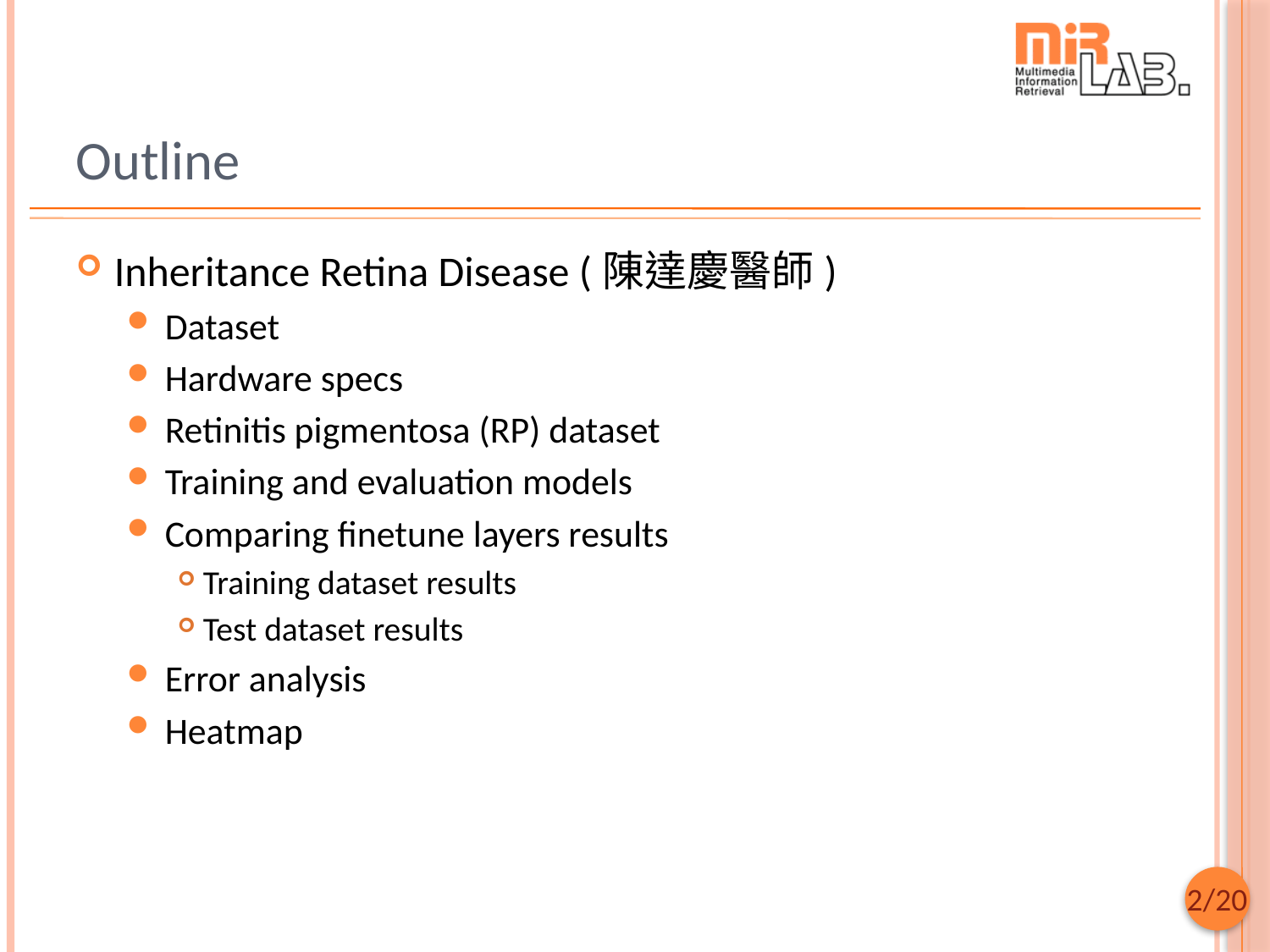

# Outline
Inheritance Retina Disease (陳達慶醫師)
Dataset
Hardware specs
Retinitis pigmentosa (RP) dataset
Training and evaluation models
Comparing finetune layers results
Training dataset results
Test dataset results
Error analysis
Heatmap